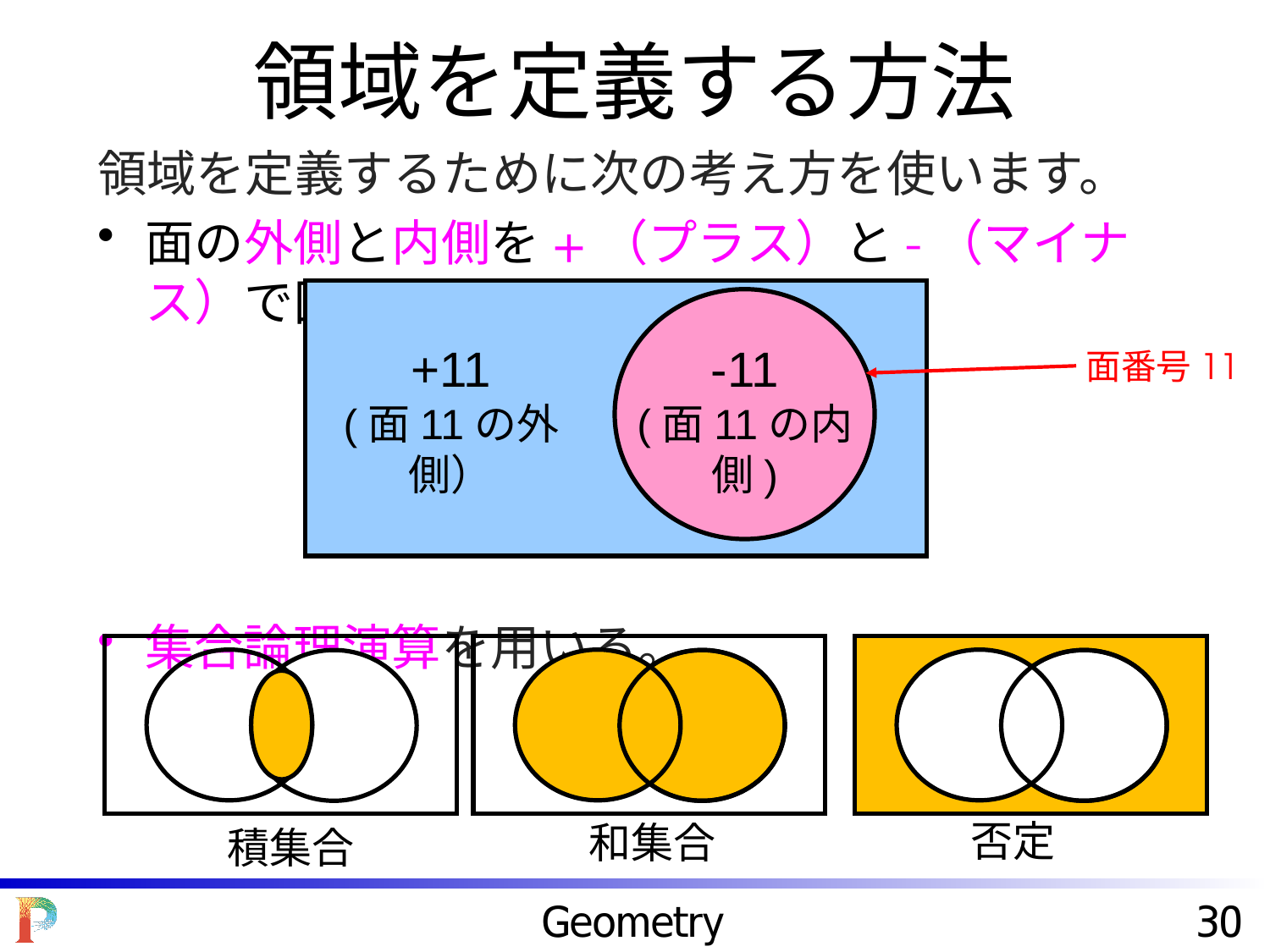

領域を定義する方法
領域を定義するために次の考え方を使います。
面の外側と内側を+（プラス）と-（マイナス）で区別。

集合論理演算を用いる。

+11
(面11の外側）
-11
(面11の内側)
面番号11

否定
和集合
積集合
Geometry